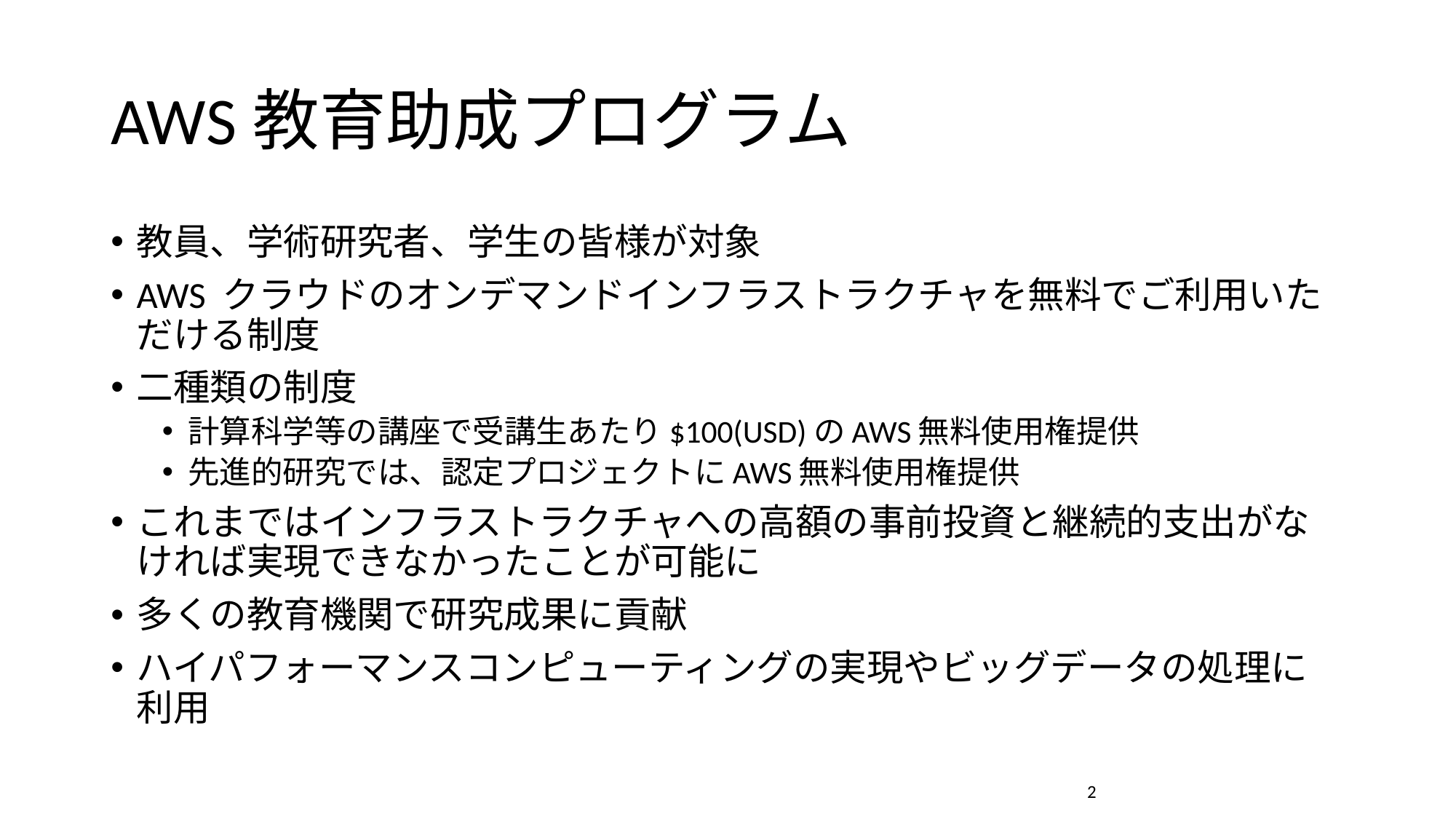

# AWS教育助成プログラム
教員、学術研究者、学生の皆様が対象
AWS クラウドのオンデマンドインフラストラクチャを無料でご利用いただける制度
二種類の制度
計算科学等の講座で受講生あたり$100(USD)のAWS無料使用権提供
先進的研究では、認定プロジェクトにAWS無料使用権提供
これまではインフラストラクチャへの高額の事前投資と継続的支出がなければ実現できなかったことが可能に
多くの教育機関で研究成果に貢献
ハイパフォーマンスコンピューティングの実現やビッグデータの処理に利用
2